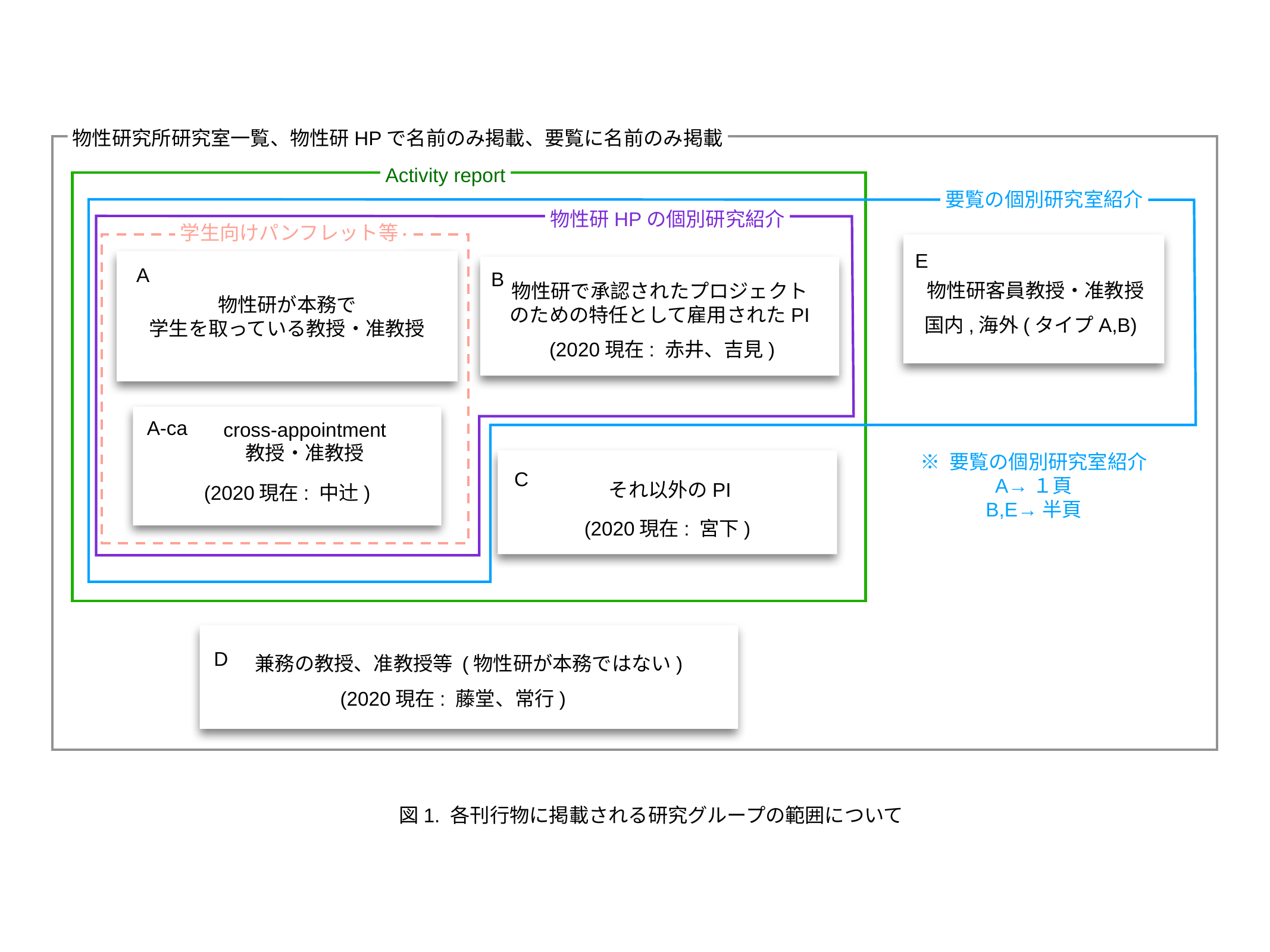

物性研究所研究室一覧、物性研HPで名前のみ掲載、要覧に名前のみ掲載

Activity report

要覧の個別研究室紹介

物性研HPの個別研究紹介
学生向けパンフレット等

E

A
B
物性研で承認されたプロジェクトのための特任として雇用されたPI
物性研客員教授・准教授
物性研が本務で
学生を取っている教授・准教授
国内,海外(タイプA,B)
(2020現在: 赤井、吉見)

A-ca
cross-appointment
教授・准教授
※ 要覧の個別研究室紹介
A→１頁
B,E→半頁

C
それ以外のPI
(2020現在: 中辻)
(2020現在: 宮下)

D
兼務の教授、准教授等 (物性研が本務ではない)
(2020現在: 藤堂、常行)
物性研が本務ではないPI
図1. 各刊行物に掲載される研究グループの範囲について